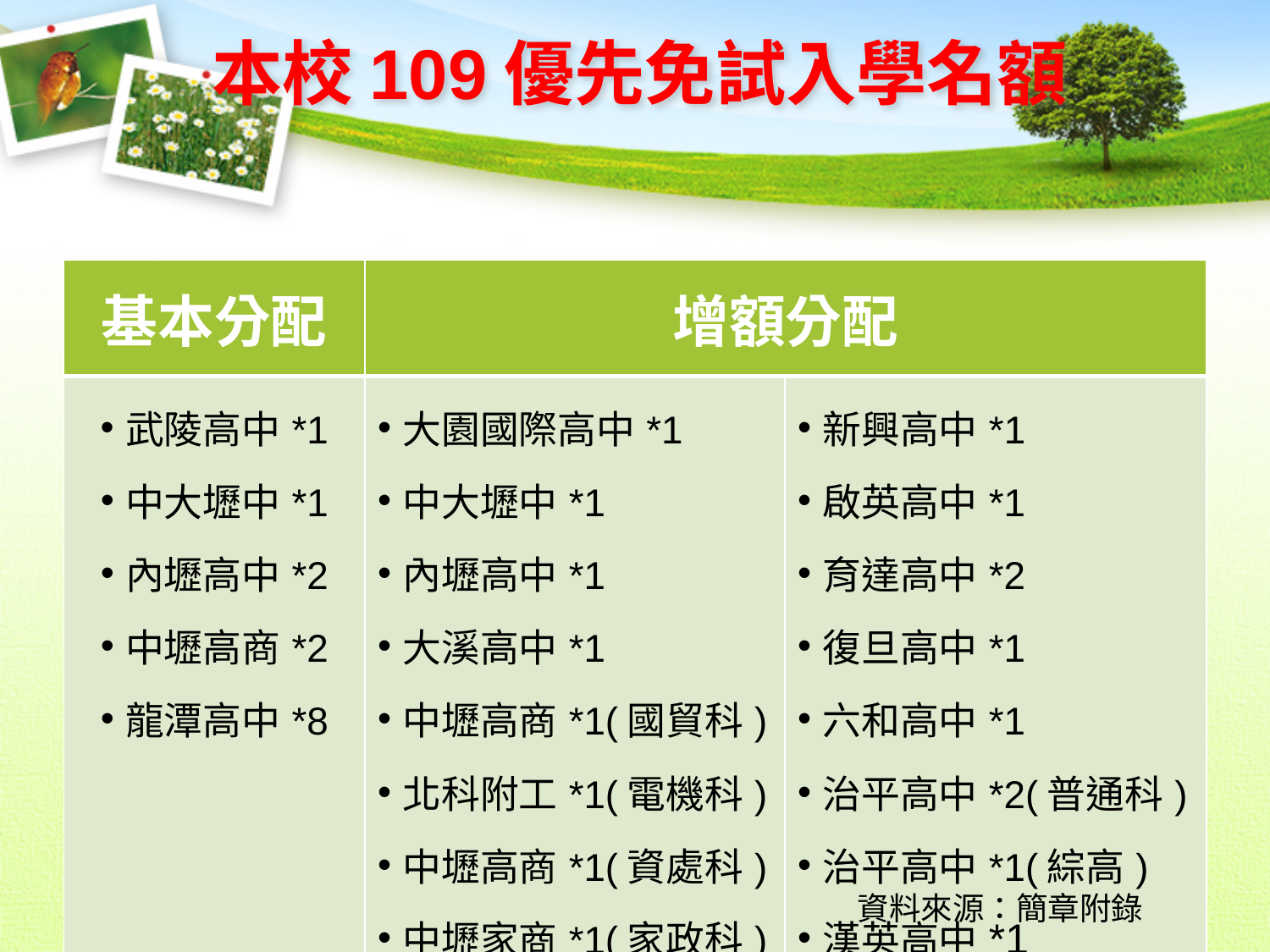

本校109優先免試入學名額
| 基本分配 | 增額分配 |  |
| --- | --- | --- |
| 武陵高中\*1 中大壢中\*1 內壢高中\*2 中壢高商\*2 龍潭高中\*8 | 大園國際高中\*1 中大壢中\*1 內壢高中\*1 大溪高中\*1 中壢高商\*1(國貿科) 北科附工\*1(電機科) 中壢高商\*1(資處科) 中壢家商\*1(家政科) | 新興高中\*1 啟英高中\*1 育達高中\*2 復旦高中\*1 六和高中\*1 治平高中\*2(普通科) 治平高中\*1(綜高) 漢英高中\*1 |
資料來源：簡章附錄
21